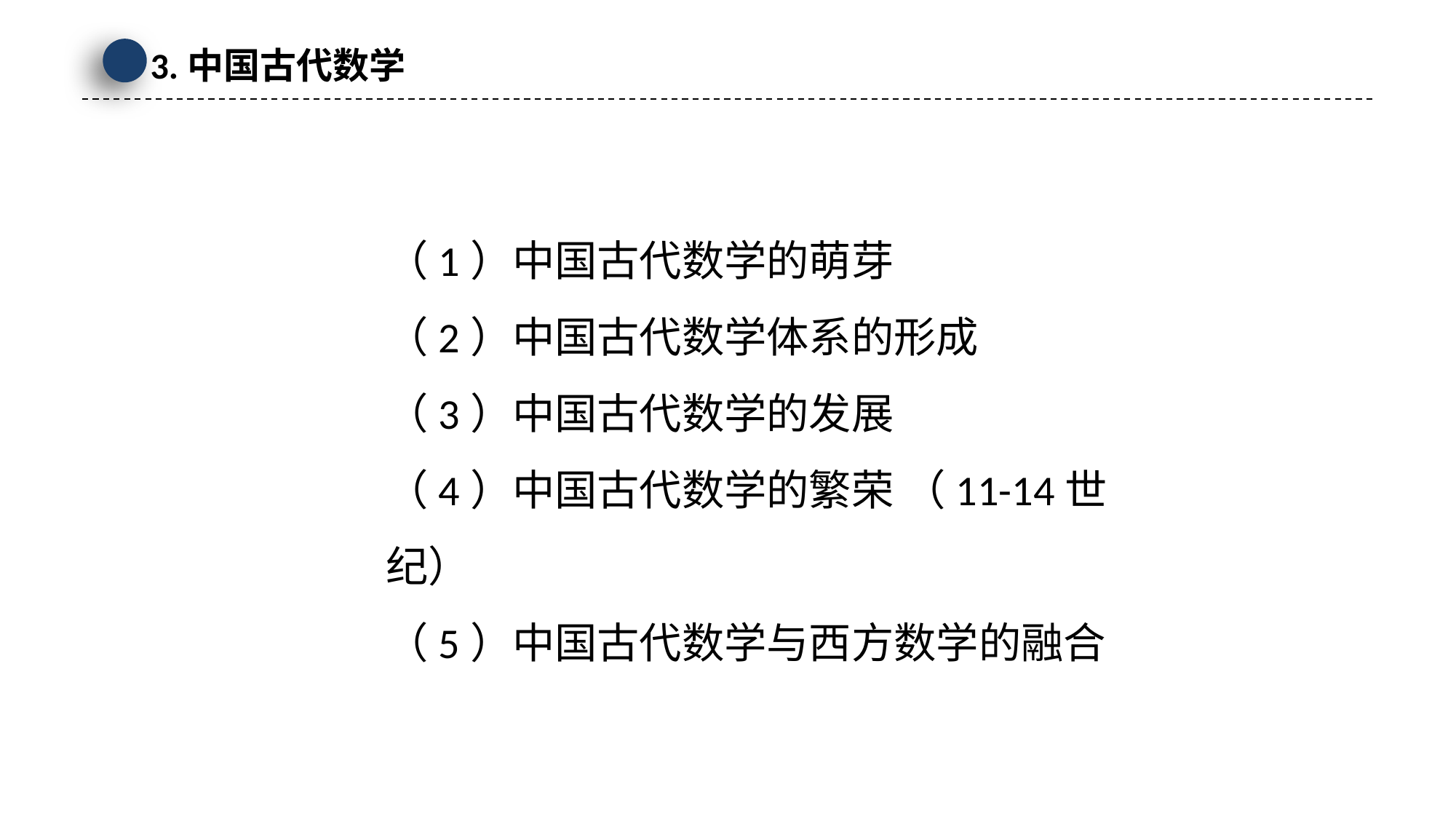

3.中国古代数学
（1）中国古代数学的萌芽
（2）中国古代数学体系的形成
（3）中国古代数学的发展
（4）中国古代数学的繁荣 （11-14世纪）
（5）中国古代数学与西方数学的融合